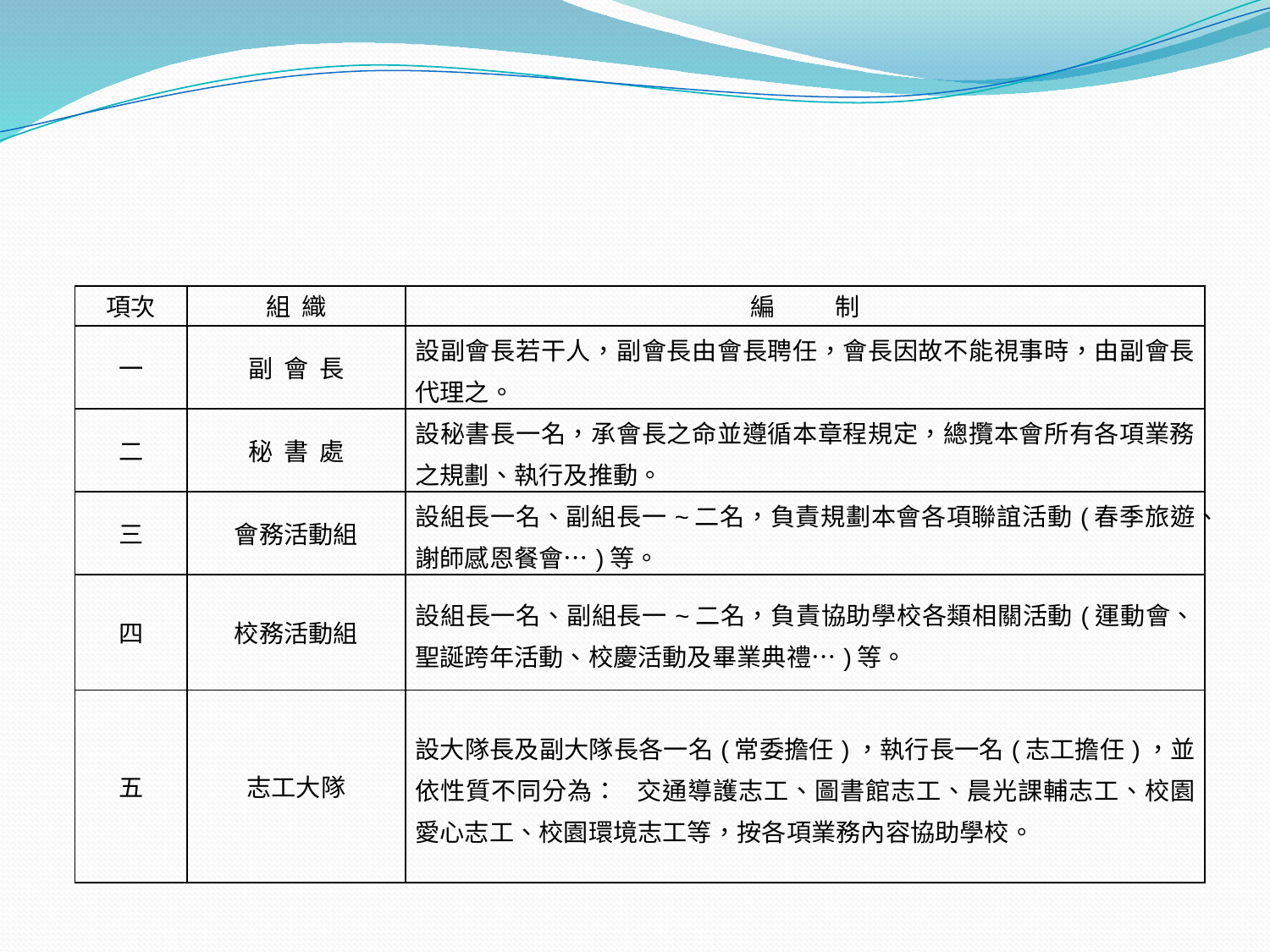

#
| 項次 | 組 織 | 編 制 |
| --- | --- | --- |
| 一 | 副 會 長 | 設副會長若干人，副會長由會長聘任，會長因故不能視事時，由副會長代理之。 |
| 二 | 秘 書 處 | 設秘書長一名，承會長之命並遵循本章程規定，總攬本會所有各項業務之規劃、執行及推動。 |
| 三 | 會務活動組 | 設組長一名、副組長一~二名，負責規劃本會各項聯誼活動(春季旅遊、謝師感恩餐會…)等。 |
| 四 | 校務活動組 | 設組長一名、副組長一~二名，負責協助學校各類相關活動(運動會、聖誕跨年活動、校慶活動及畢業典禮…)等。 |
| 五 | 志工大隊 | 設大隊長及副大隊長各一名(常委擔任)，執行長一名(志工擔任)，並依性質不同分為： 交通導護志工、圖書館志工、晨光課輔志工、校園愛心志工、校園環境志工等，按各項業務內容協助學校。 |